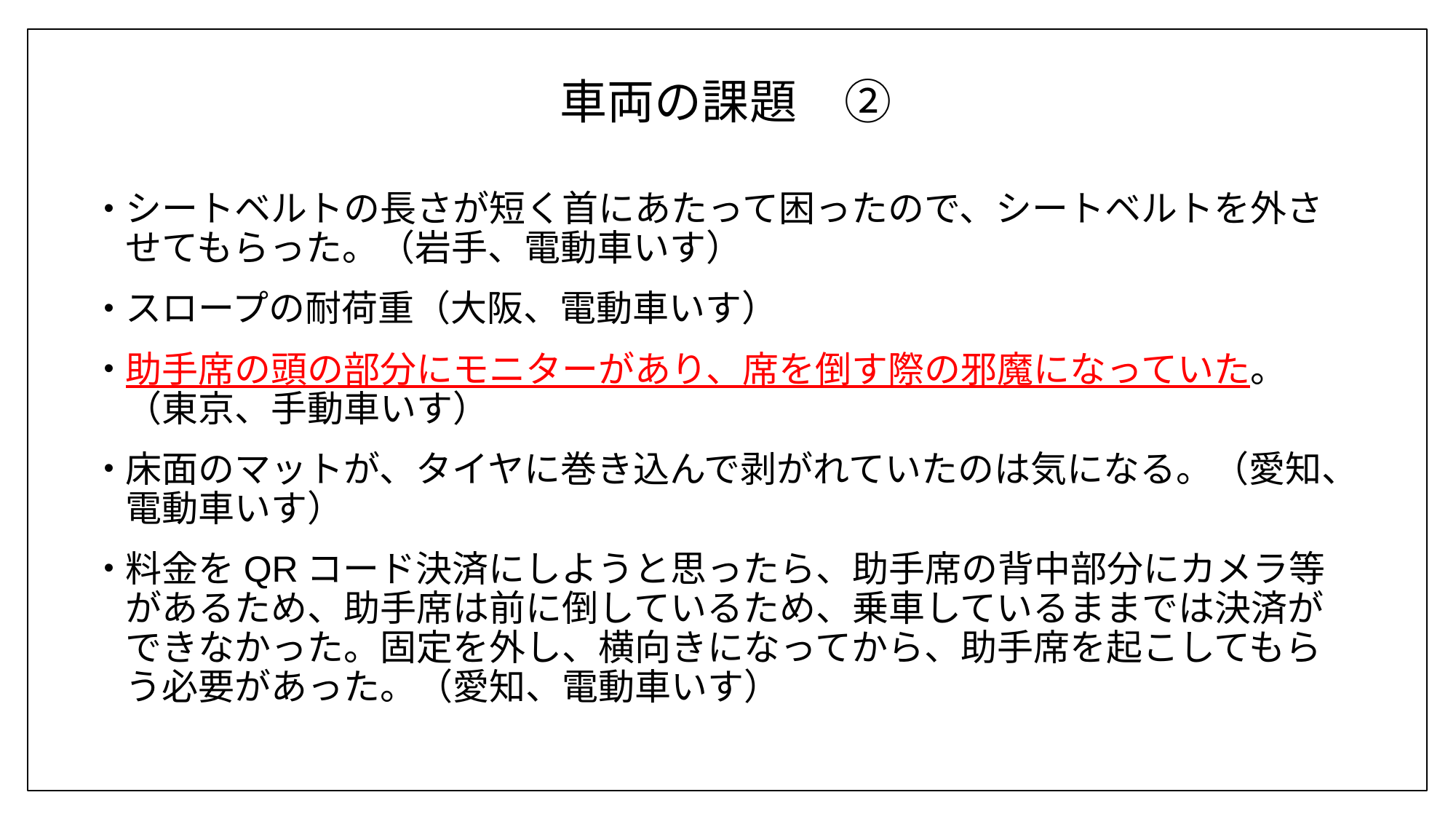

# 車両の課題　②
シートベルトの長さが短く首にあたって困ったので、シートベルトを外させてもらった。（岩手、電動車いす）
スロープの耐荷重（大阪、電動車いす）
助手席の頭の部分にモニターがあり、席を倒す際の邪魔になっていた。（東京、手動車いす）
床面のマットが、タイヤに巻き込んで剥がれていたのは気になる。（愛知、電動車いす）
料金をQRコード決済にしようと思ったら、助手席の背中部分にカメラ等があるため、助手席は前に倒しているため、乗車しているままでは決済ができなかった。固定を外し、横向きになってから、助手席を起こしてもらう必要があった。（愛知、電動車いす）